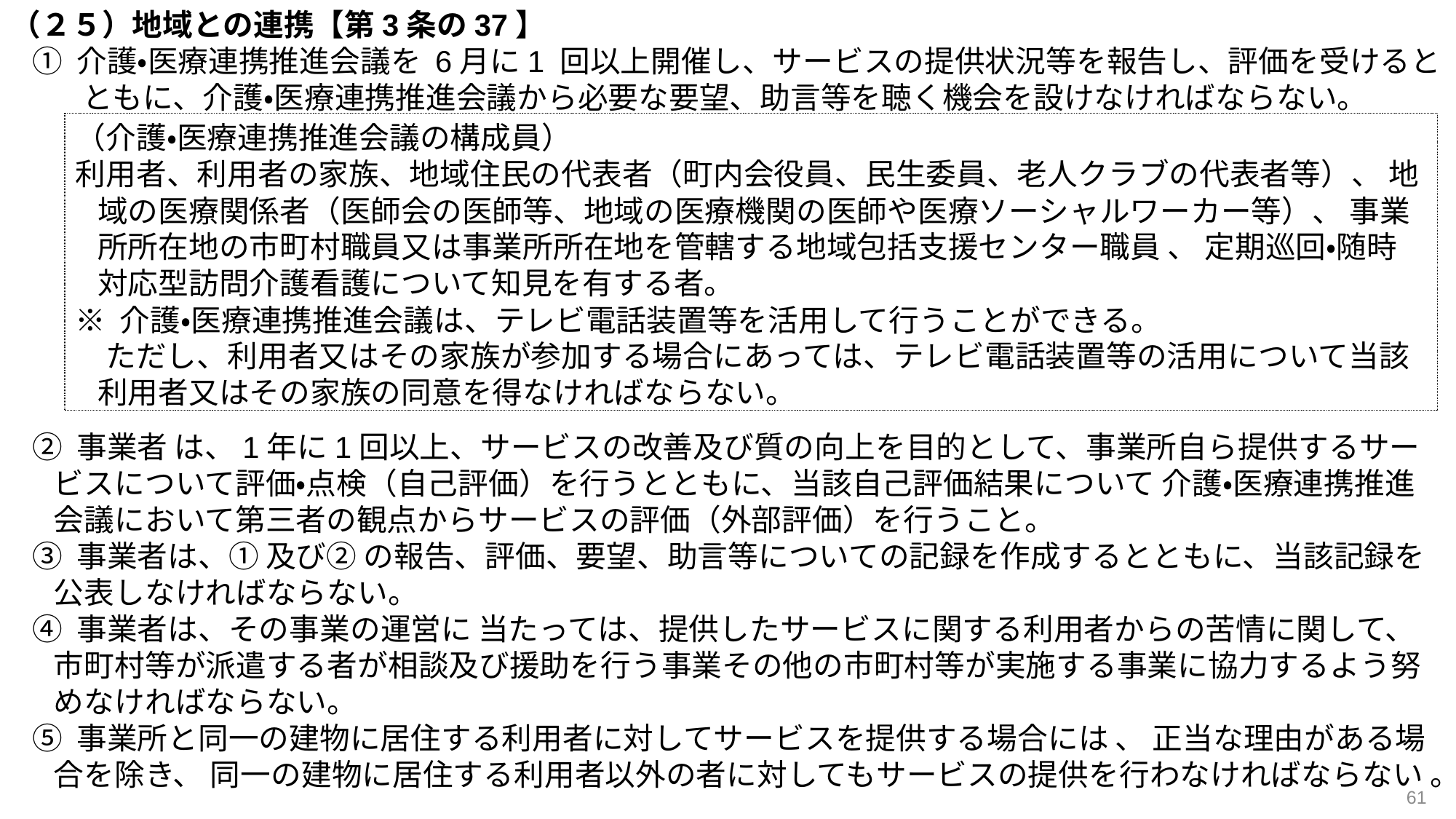

（２５）地域との連携【第3条の37】
① 介護・医療連携推進会議を 6月に1 回以上開催し、サービスの提供状況等を報告し、評価を受けるとともに、介護・医療連携推進会議から必要な要望、助言等を聴く機会を設けなければならない。

② 事業者 は、1年に1回以上、サービスの改善及び質の向上を目的として、事業所自ら提供するサービスについて評価・点検（自己評価）を行うとともに、当該自己評価結果について 介護・医療連携推進会議において第三者の観点からサービスの評価（外部評価）を行うこと。
③ 事業者は、① 及び② の報告、評価、要望、助言等についての記録を作成するとともに、当該記録を公表しなければならない。
④ 事業者は、その事業の運営に 当たっては、提供したサービスに関する利用者からの苦情に関して、市町村等が派遣する者が相談及び援助を行う事業その他の市町村等が実施する事業に協力するよう努めなければならない。
⑤ 事業所と同一の建物に居住する利用者に対してサービスを提供する場合には 、 正当な理由がある場合を除き、 同一の建物に居住する利用者以外の者に対してもサービスの提供を行わなければならない 。

（介護・医療連携推進会議の構成員）
利用者、利用者の家族、地域住民の代表者（町内会役員、民生委員、老人クラブの代表者等）、 地域の医療関係者（医師会の医師等、地域の医療機関の医師や医療ソーシャルワーカー等）、 事業所所在地の市町村職員又は事業所所在地を管轄する地域包括支援センター職員 、 定期巡回・随時対応型訪問介護看護について知見を有する者。
※ 介護・医療連携推進会議は、テレビ電話装置等を活用して行うことができる。
　ただし、利用者又はその家族が参加する場合にあっては、テレビ電話装置等の活用について当該利用者又はその家族の同意を得なければならない。
61